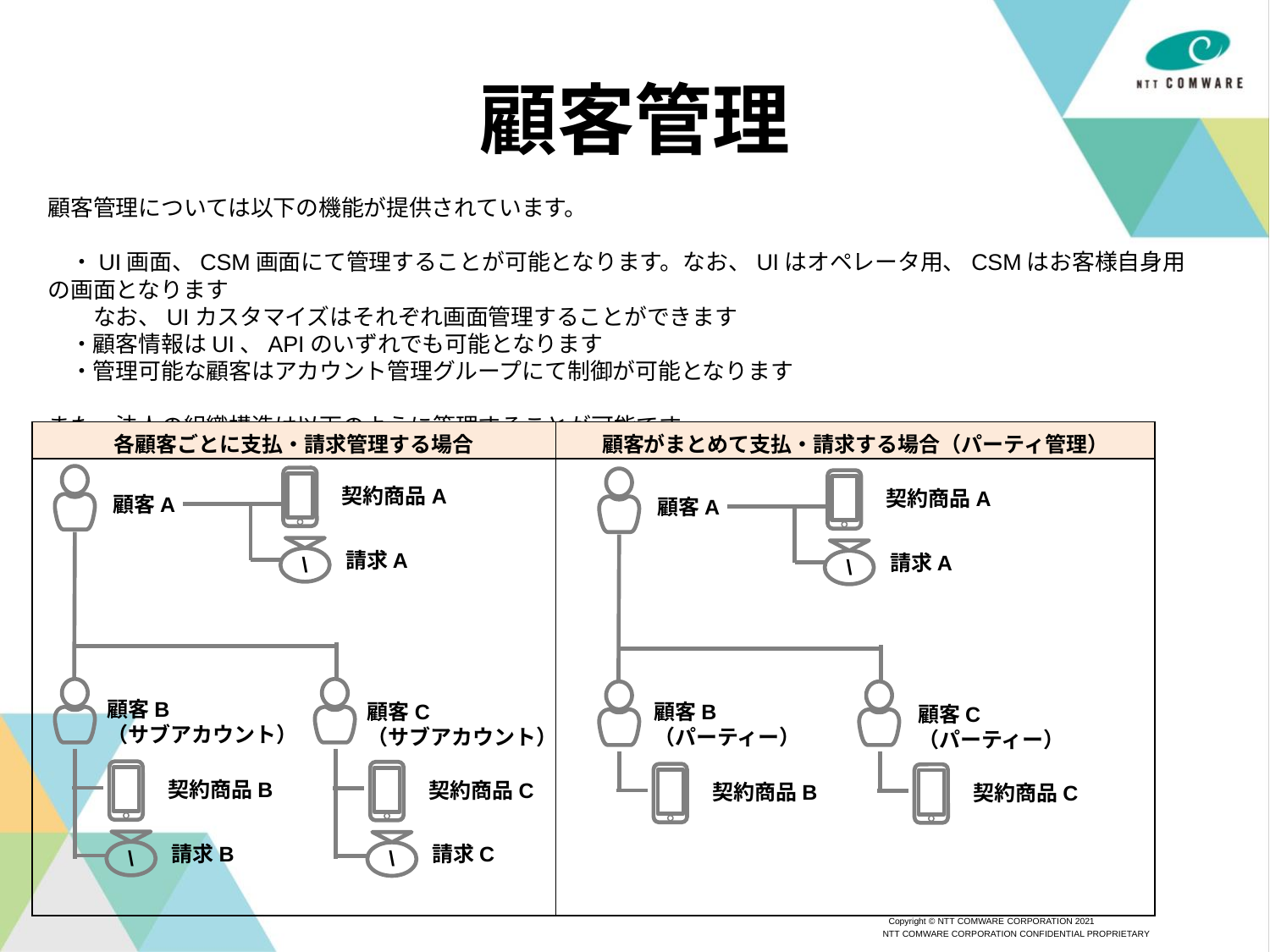

# 顧客管理
顧客管理については以下の機能が提供されています。

　・UI画面、CSM画面にて管理することが可能となります。なお、UIはオペレータ用、CSMはお客様自身用の画面となります
　　なお、UIカスタマイズはそれぞれ画面管理することができます
　・顧客情報はUI、APIのいずれでも可能となります
　・管理可能な顧客はアカウント管理グループにて制御が可能となります

また、法人の組織構造は以下のように管理することが可能です。
| 各顧客ごとに支払・請求管理する場合 | 顧客がまとめて支払・請求する場合（パーティ管理） |
| --- | --- |
|  |  |

契約商品A
契約商品A
顧客A
顧客A

\

\
請求A
請求A

顧客B
（サブアカウント）
顧客C
（サブアカウント）
顧客B
（パーティー）
顧客C
（パーティー）

契約商品B
契約商品C
契約商品B
契約商品C

\

\
請求B
請求C